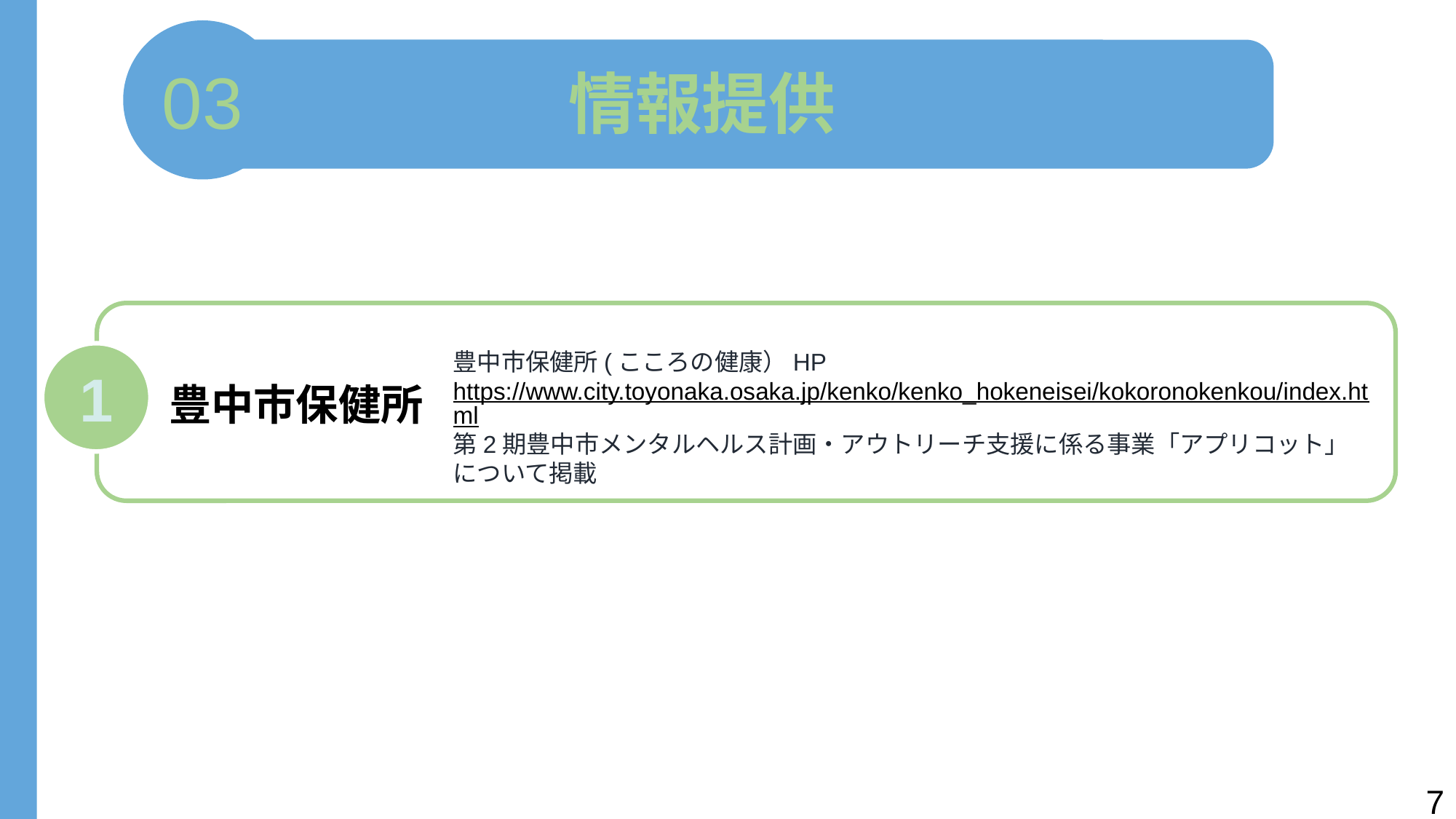

03

情報提供

豊中市保健所(こころの健康）HP
https://www.city.toyonaka.osaka.jp/kenko/kenko_hokeneisei/kokoronokenkou/index.html
第2期豊中市メンタルヘルス計画・アウトリーチ支援に係る事業「アプリコット」について掲載
1

豊中市保健所